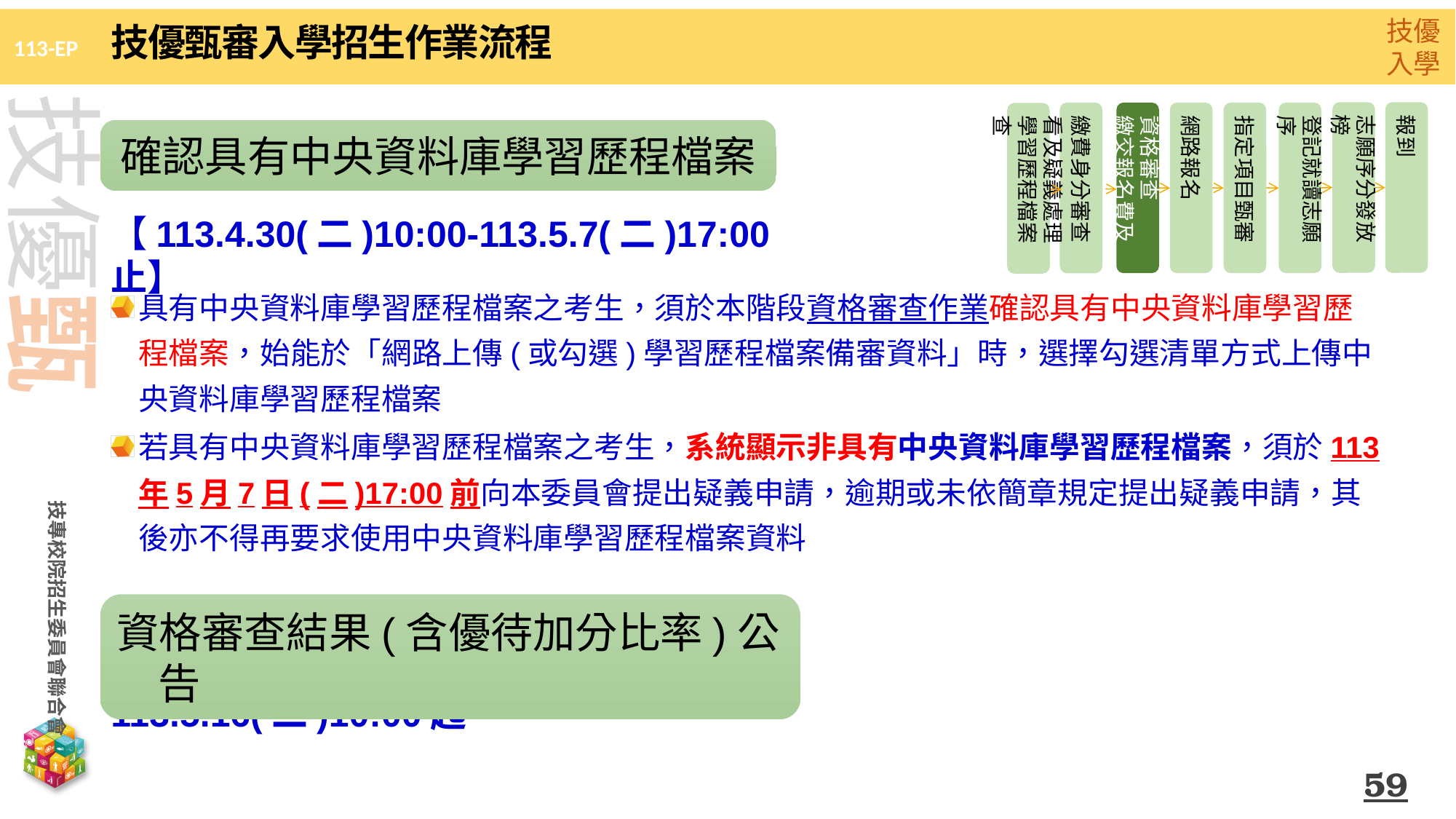

技優甄審入學招生作業流程
志願序分發放榜
報到
資格審查
繳交報名費及
網路報名
指定項目甄審
登記就讀志願序
繳費身分審查
看及疑義處理
學習歷程檔案查
確認具有中央資料庫學習歷程檔案
【113.4.30(二)10:00-113.5.7(二)17:00止】
具有中央資料庫學習歷程檔案之考生，須於本階段資格審查作業確認具有中央資料庫學習歷程檔案，始能於「網路上傳(或勾選)學習歷程檔案備審資料」時，選擇勾選清單方式上傳中央資料庫學習歷程檔案
若具有中央資料庫學習歷程檔案之考生，系統顯示非具有中央資料庫學習歷程檔案，須於113年5月7日(二)17:00前向本委員會提出疑義申請，逾期或未依簡章規定提出疑義申請，其後亦不得再要求使用中央資料庫學習歷程檔案資料
資格審查結果(含優待加分比率)公告
113.5.16(二)10:00起